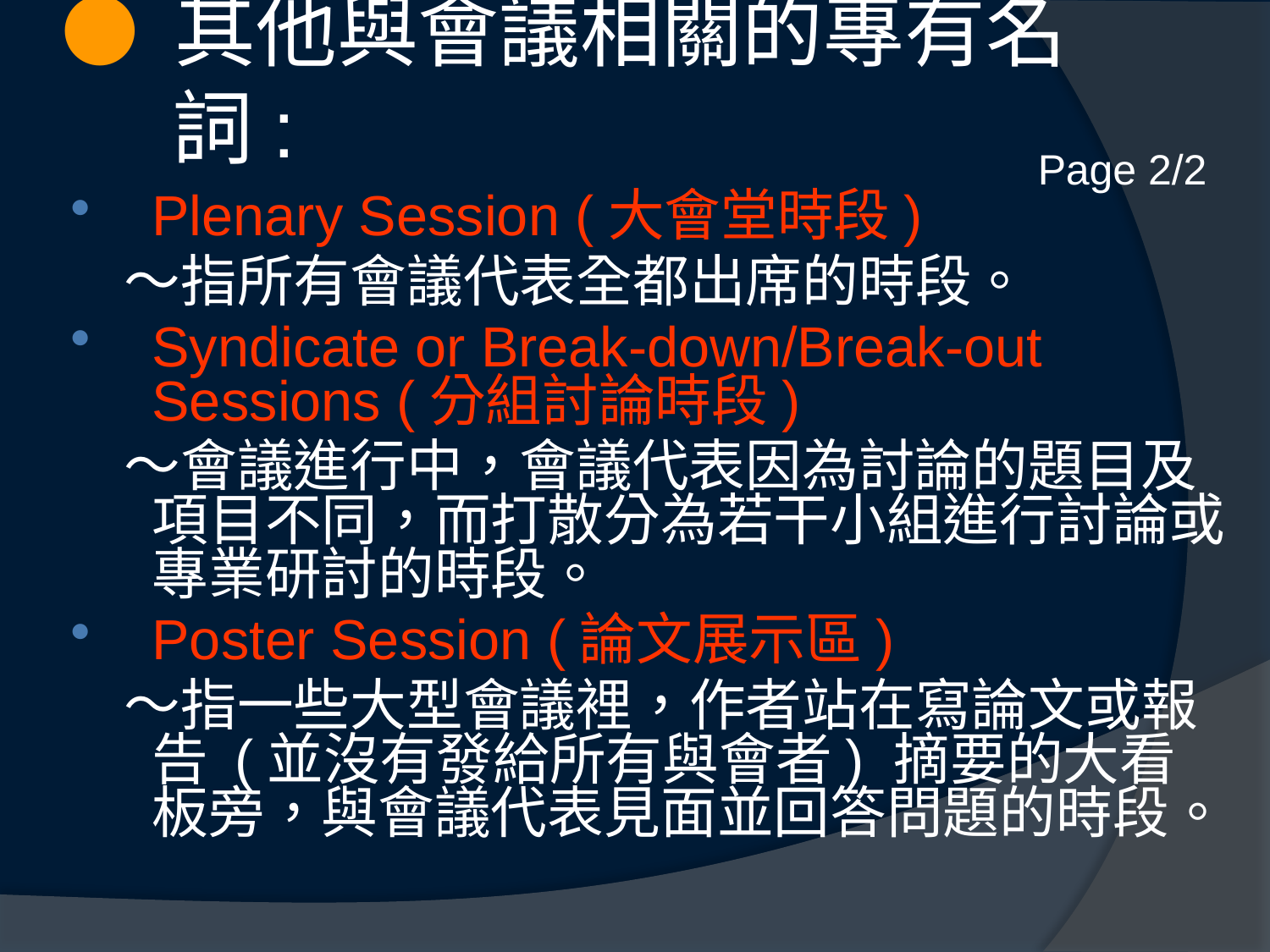

# ● 其他與會議相關的專有名詞:
Page 2/2
Plenary Session (大會堂時段)
   ～指所有會議代表全都出席的時段。
Syndicate or Break-down/Break-out Sessions (分組討論時段)
   ～會議進行中，會議代表因為討論的題目及項目不同，而打散分為若干小組進行討論或專業研討的時段。
Poster Session (論文展示區)
   ～指一些大型會議裡，作者站在寫論文或報告 (並沒有發給所有與會者) 摘要的大看板旁，與會議代表見面並回答問題的時段。